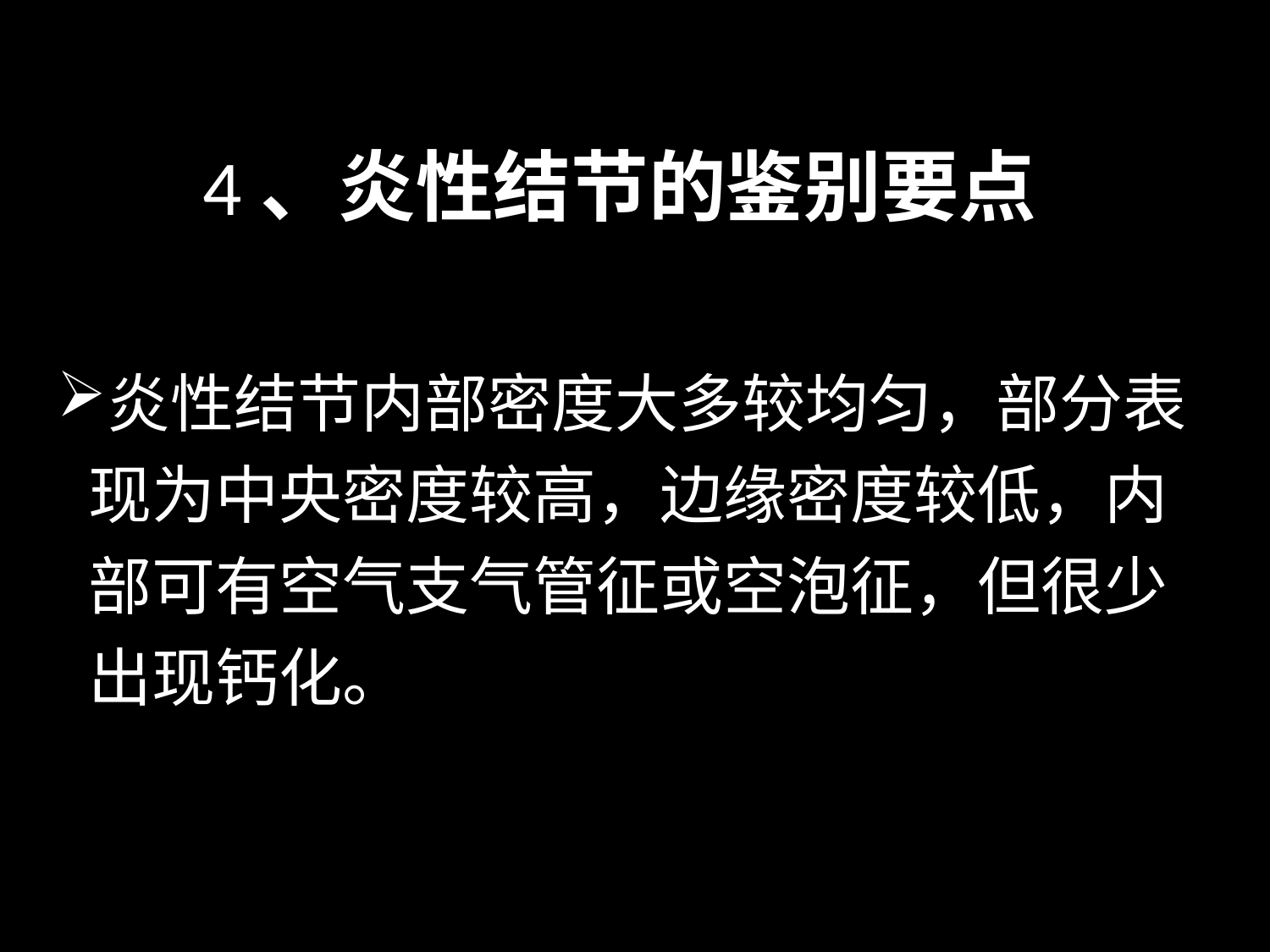

# 4、炎性结节的鉴别要点
炎性结节内部密度大多较均匀，部分表现为中央密度较高，边缘密度较低，内部可有空气支气管征或空泡征，但很少出现钙化。